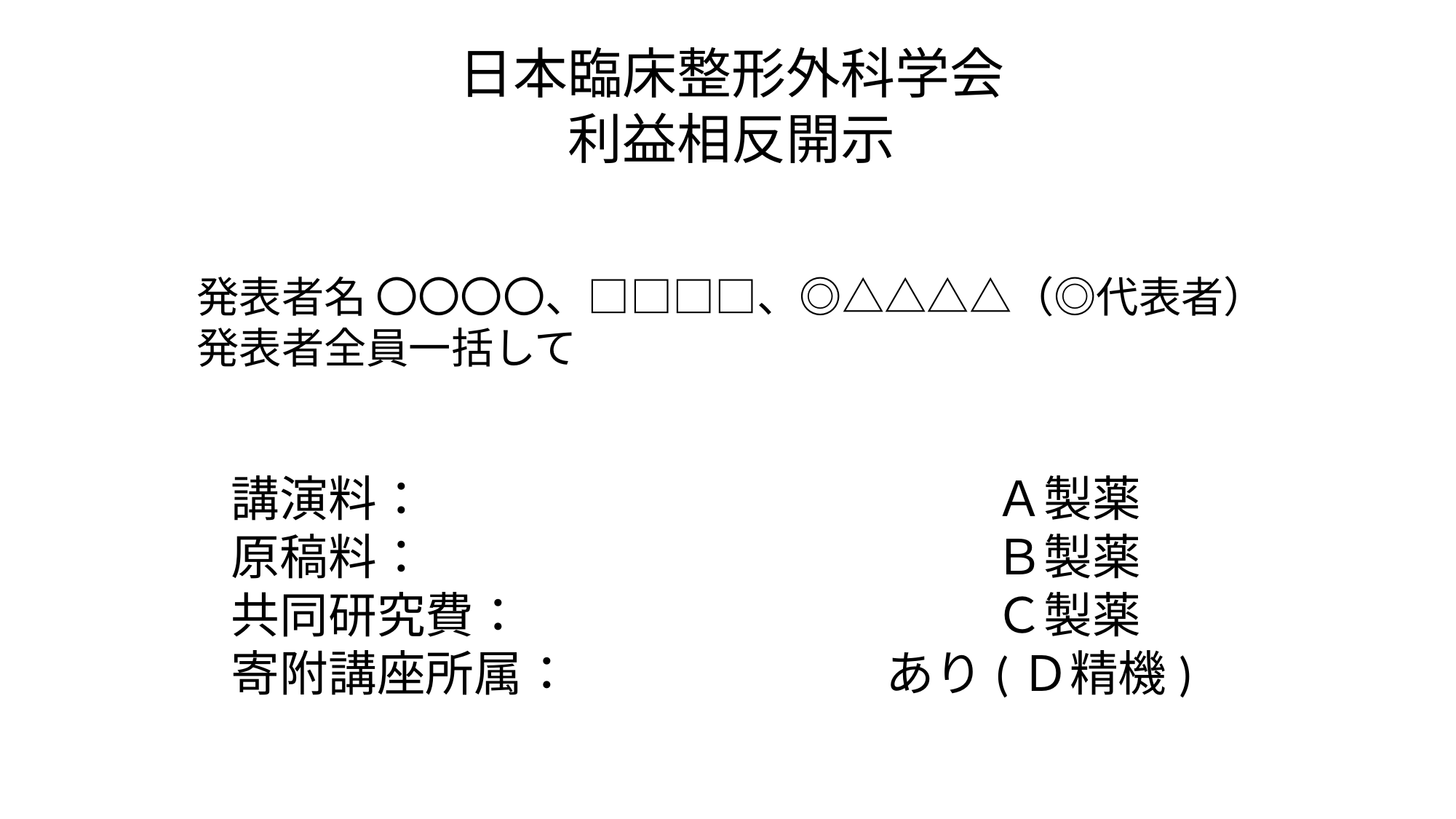

日本臨床整形外科学会
利益相反開示
発表者名 〇〇〇〇、□□□□、◎△△△△（◎代表者）
発表者全員一括して
講演料：        					Ａ製薬
原稿料：        					Ｂ製薬
共同研究費：      				Ｃ製薬
寄附講座所属：   			あり(Ｄ精機)